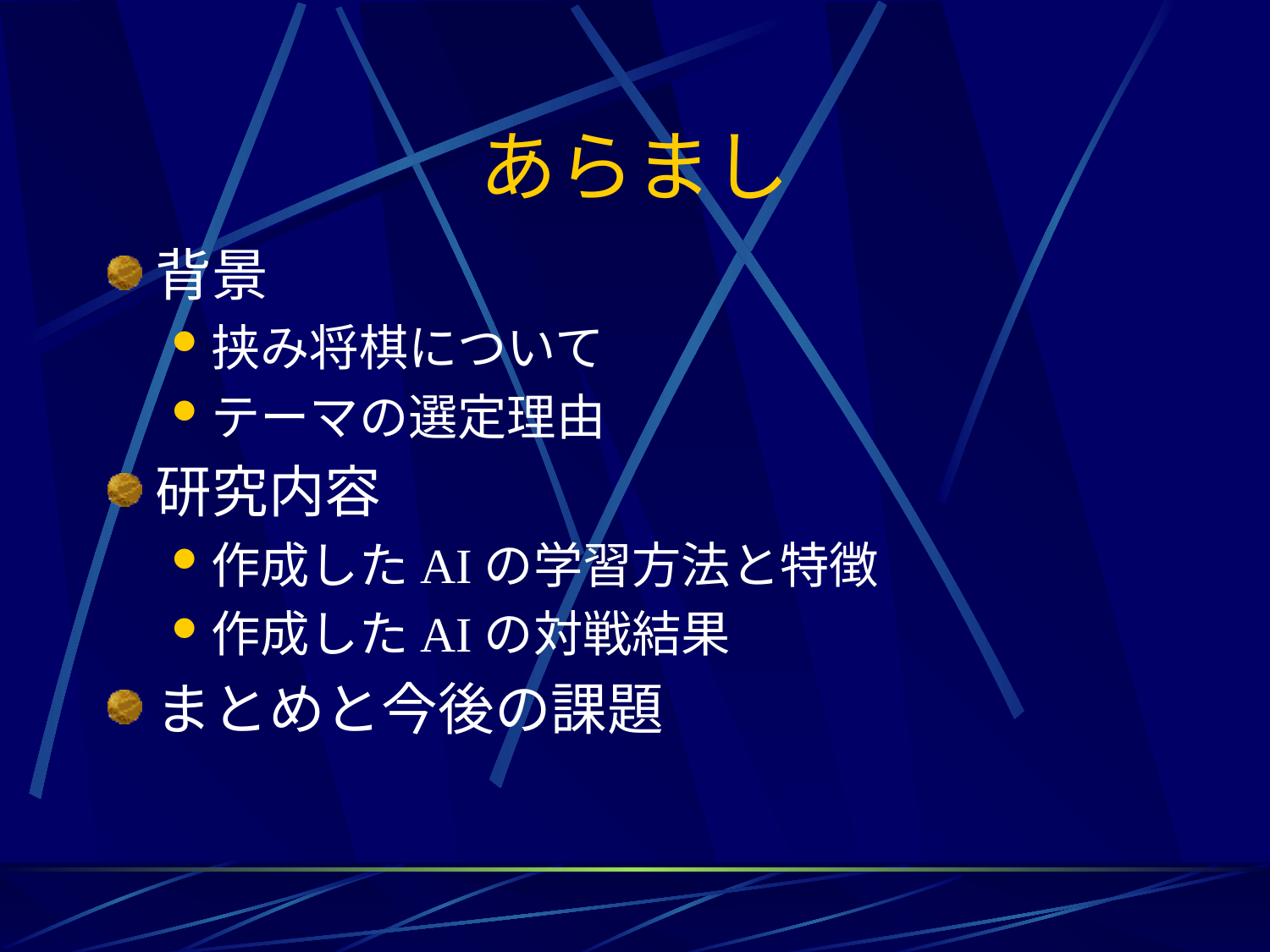

# あらまし
背景
挟み将棋について
テーマの選定理由
研究内容
作成したAIの学習方法と特徴
作成したAIの対戦結果
まとめと今後の課題